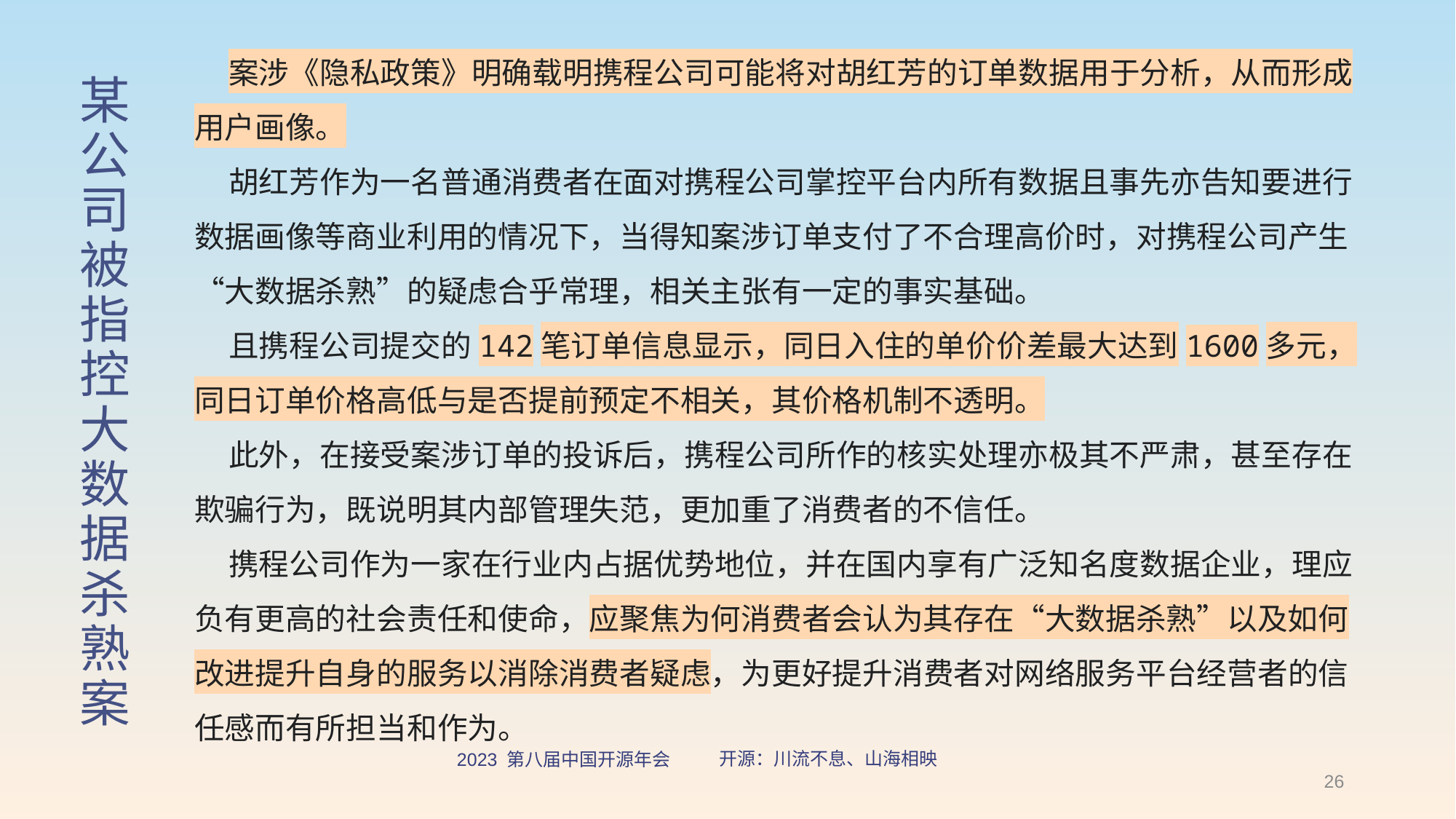

案涉《隐私政策》明确载明携程公司可能将对胡红芳的订单数据用于分析，从而形成用户画像。
    胡红芳作为一名普通消费者在面对携程公司掌控平台内所有数据且事先亦告知要进行数据画像等商业利用的情况下，当得知案涉订单支付了不合理高价时，对携程公司产生“大数据杀熟”的疑虑合乎常理，相关主张有一定的事实基础。
    且携程公司提交的142笔订单信息显示，同日入住的单价价差最大达到1600多元，同日订单价格高低与是否提前预定不相关，其价格机制不透明。
    此外，在接受案涉订单的投诉后，携程公司所作的核实处理亦极其不严肃，甚至存在欺骗行为，既说明其内部管理失范，更加重了消费者的不信任。
    携程公司作为一家在行业内占据优势地位，并在国内享有广泛知名度数据企业，理应负有更高的社会责任和使命，应聚焦为何消费者会认为其存在“大数据杀熟”以及如何改进提升自身的服务以消除消费者疑虑，为更好提升消费者对网络服务平台经营者的信任感而有所担当和作为。
# 某公司被指控大数据杀熟案
26